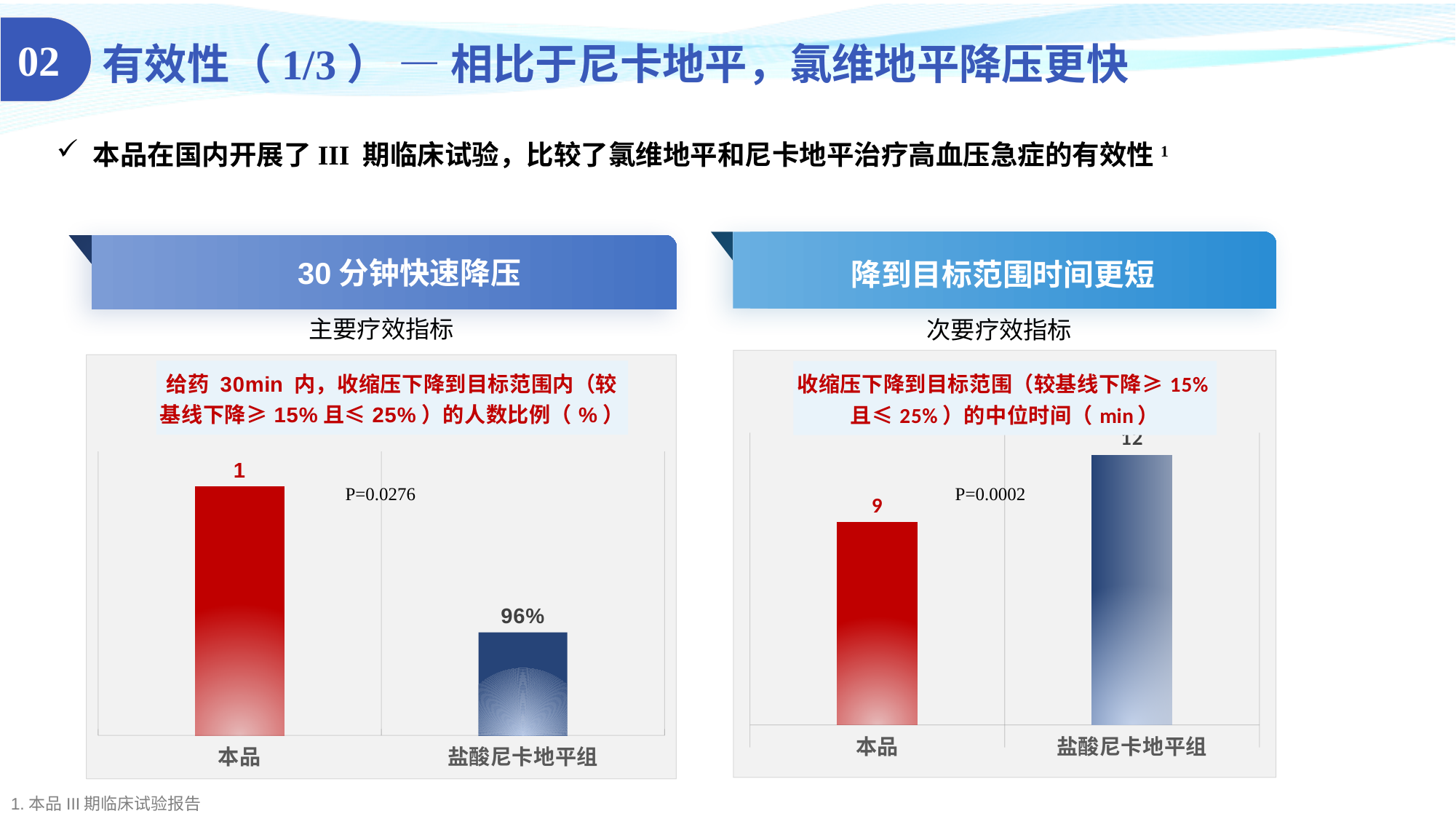

02
有效性（1/3） — 相比于尼卡地平，氯维地平降压更快
本品在国内开展了III 期临床试验，比较了氯维地平和尼卡地平治疗高血压急症的有效性1

降到目标范围时间更短
30分钟快速降压

主要疗效指标
次要疗效指标

### Chart: 收缩压下降到目标范围（较基线下降≥15%且≤25%）的中位时间（min）

| Category |  |
|---|---|
| 本品 | 9.0 |
| 盐酸尼卡地平组 | 12.0 |

### Chart: 给药 30min 内，收缩压下降到目标范围内（较基线下降≥15%且≤25%）的人数比例（%）

| Category |  |
|---|---|
| 本品 | 1.0 |
| 盐酸尼卡地平组 | 0.959 |
P＜0.05
P=0.0276
P=0.0002
1.本品III期临床试验报告